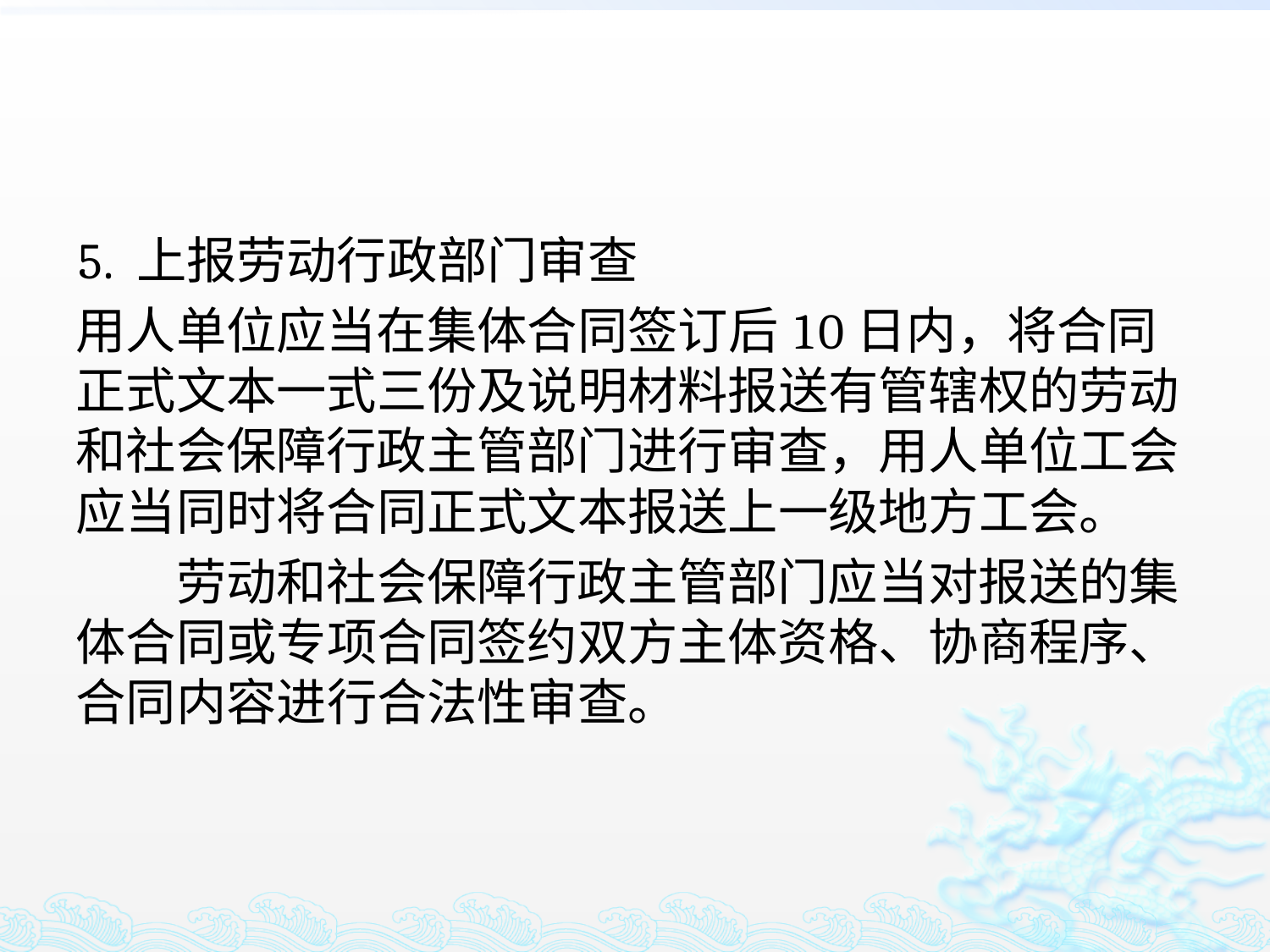

#
5. 上报劳动行政部门审查
用人单位应当在集体合同签订后10日内，将合同正式文本一式三份及说明材料报送有管辖权的劳动和社会保障行政主管部门进行审查，用人单位工会应当同时将合同正式文本报送上一级地方工会。
　　劳动和社会保障行政主管部门应当对报送的集体合同或专项合同签约双方主体资格、协商程序、合同内容进行合法性审查。